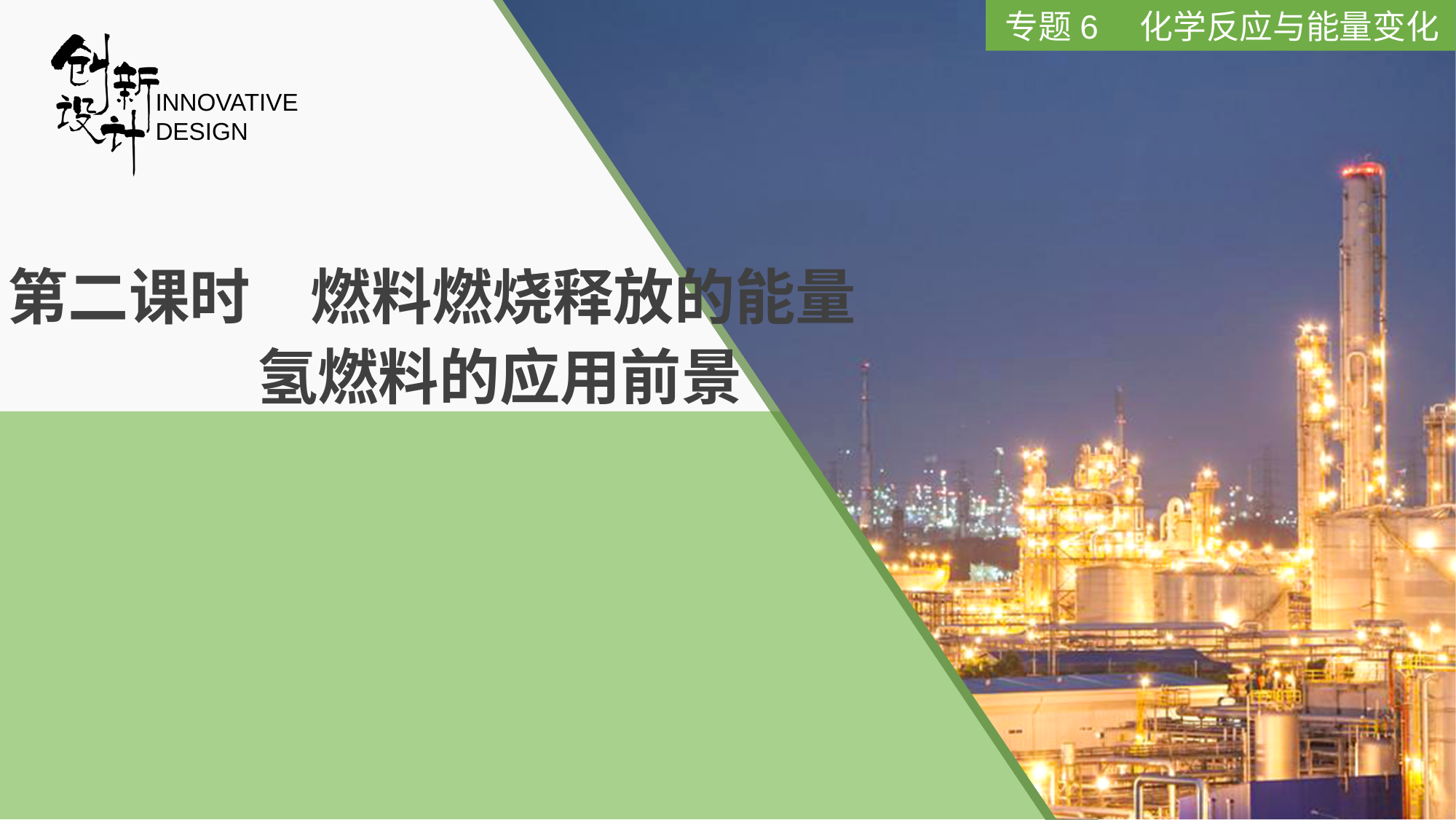

专题6　化学反应与能量变化
第二课时　燃料燃烧释放的能量
                 氢燃料的应用前景